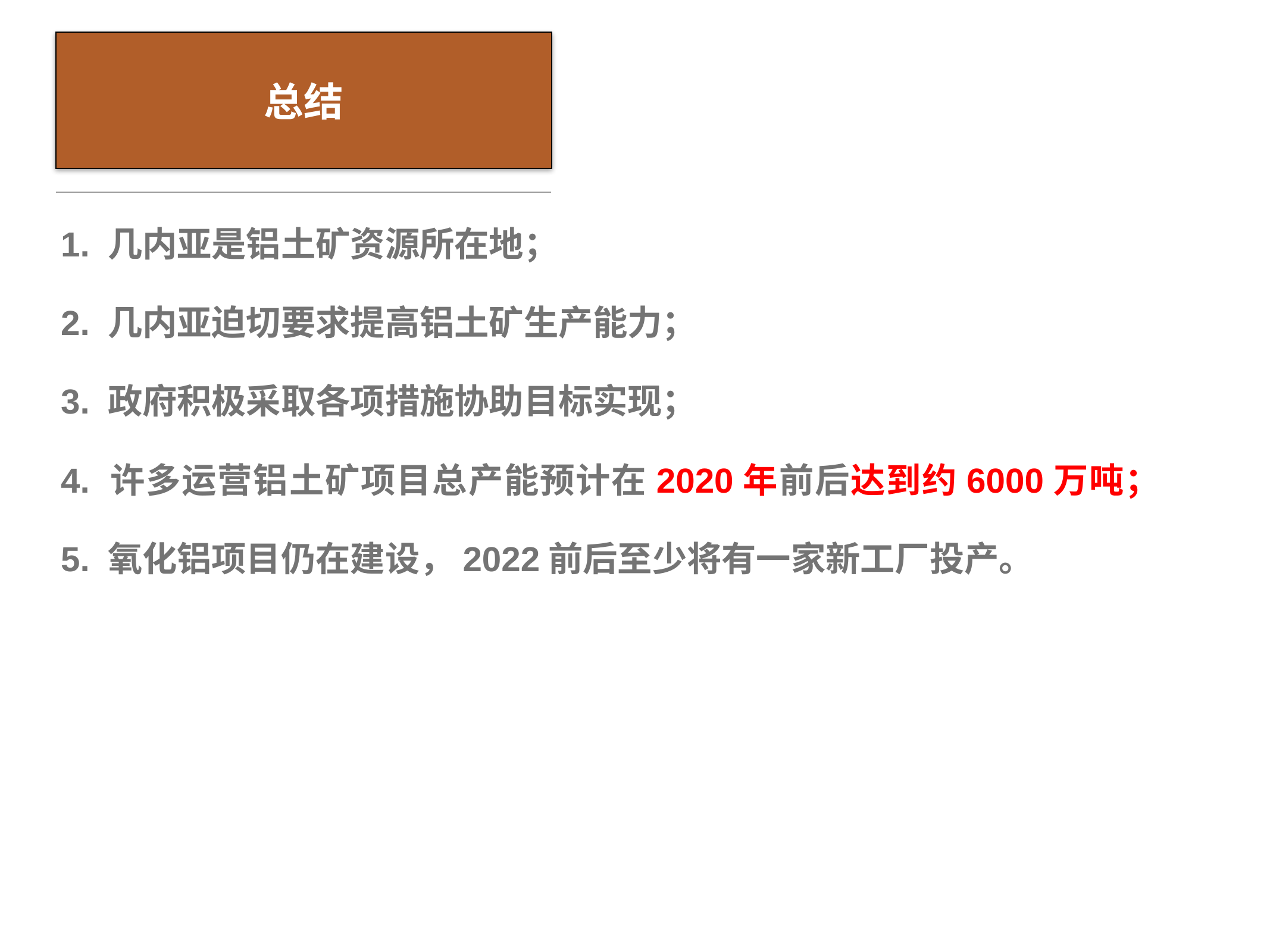

# 总结
1. 几内亚是铝土矿资源所在地；
2. 几内亚迫切要求提高铝土矿生产能力；
3. 政府积极采取各项措施协助目标实现；
4. 许多运营铝土矿项目总产能预计在2020年前后达到约6000万吨；
5. 氧化铝项目仍在建设，2022前后至少将有一家新工厂投产。